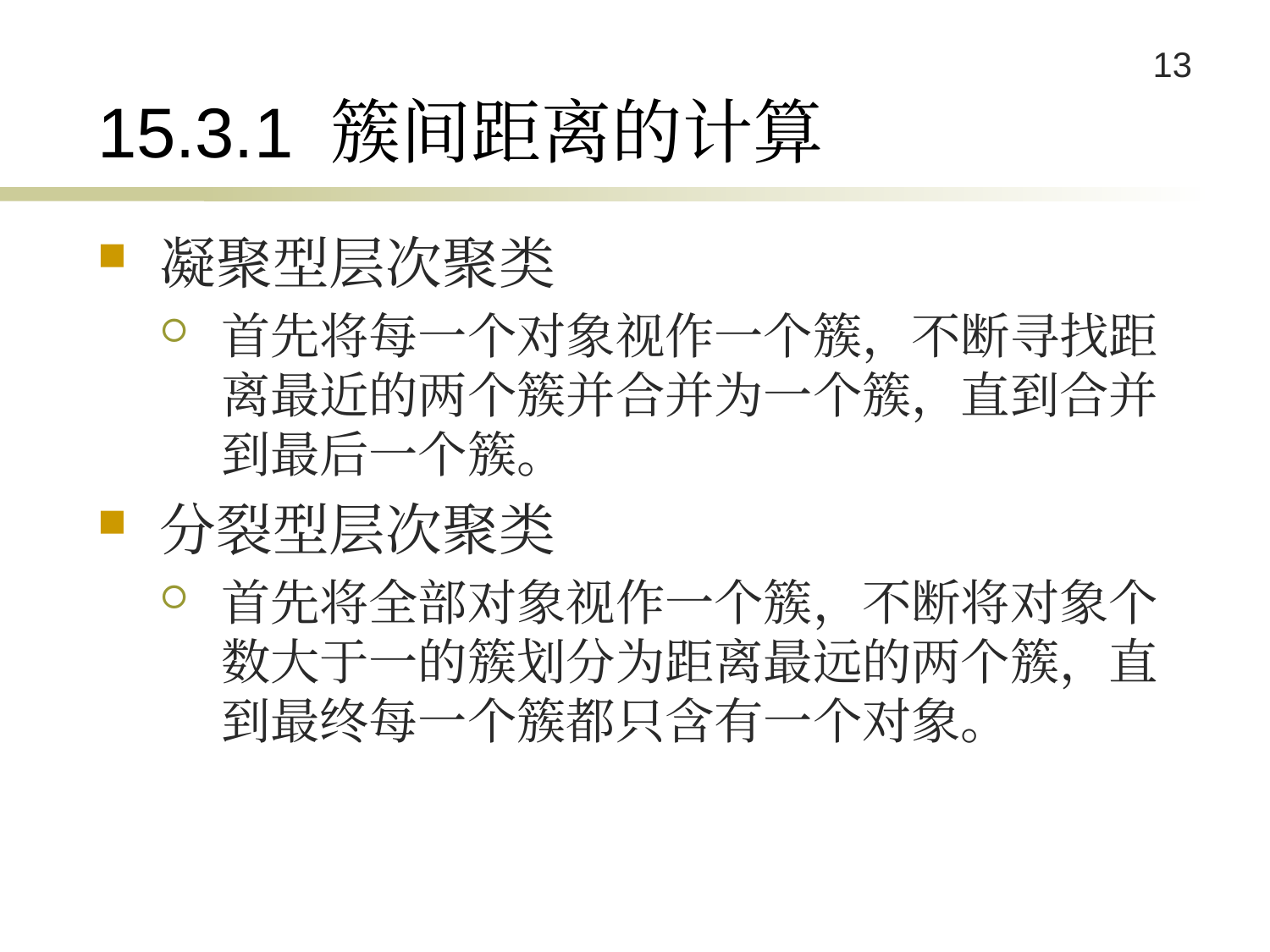

# 15.3.1 簇间距离的计算
凝聚型层次聚类
首先将每一个对象视作一个簇，不断寻找距离最近的两个簇并合并为一个簇，直到合并到最后一个簇。
分裂型层次聚类
首先将全部对象视作一个簇，不断将对象个数大于一的簇划分为距离最远的两个簇，直到最终每一个簇都只含有一个对象。